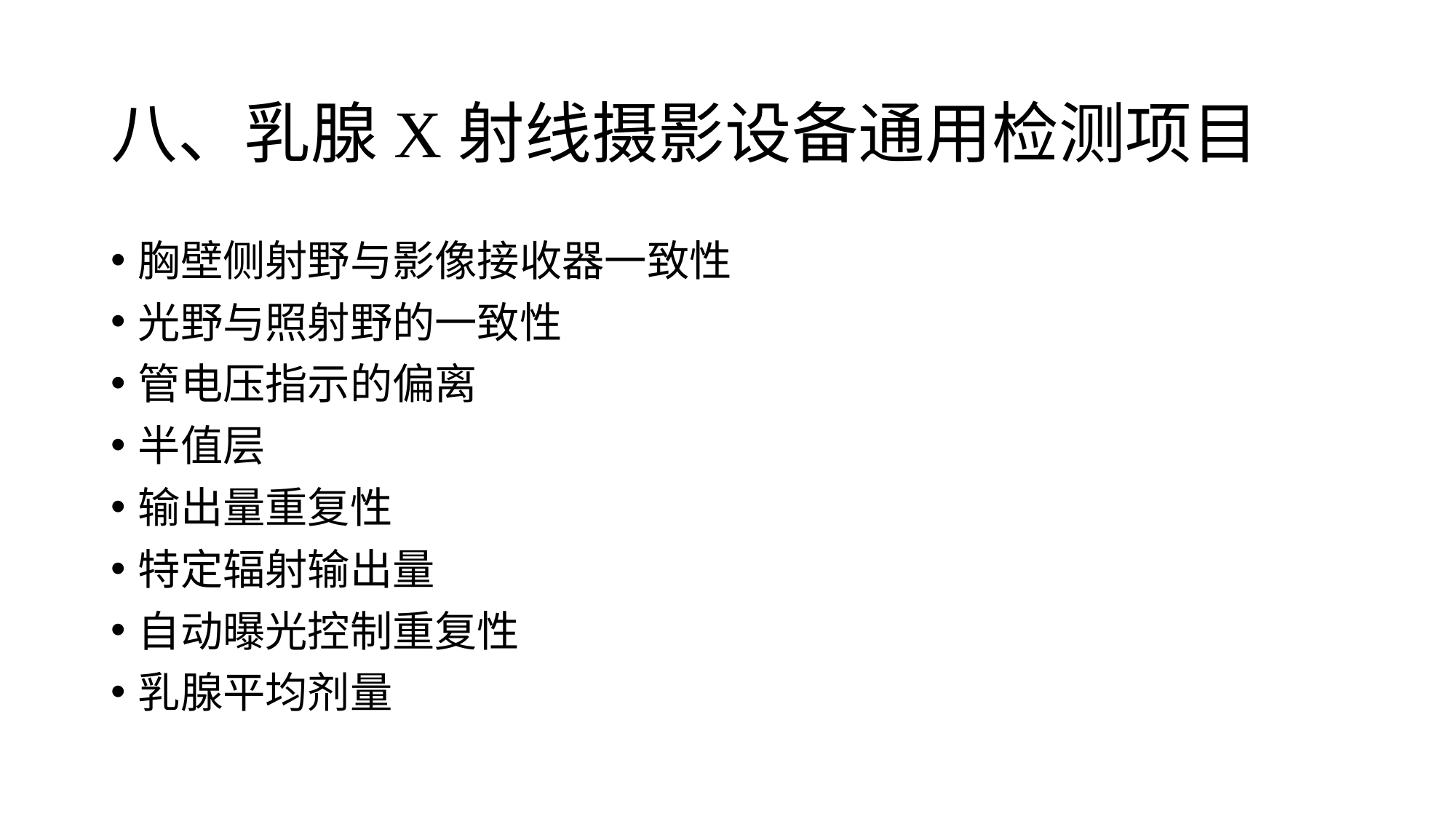

# 八、乳腺X射线摄影设备通用检测项目
胸壁侧射野与影像接收器一致性
光野与照射野的一致性
管电压指示的偏离
半值层
输出量重复性
特定辐射输出量
自动曝光控制重复性
乳腺平均剂量